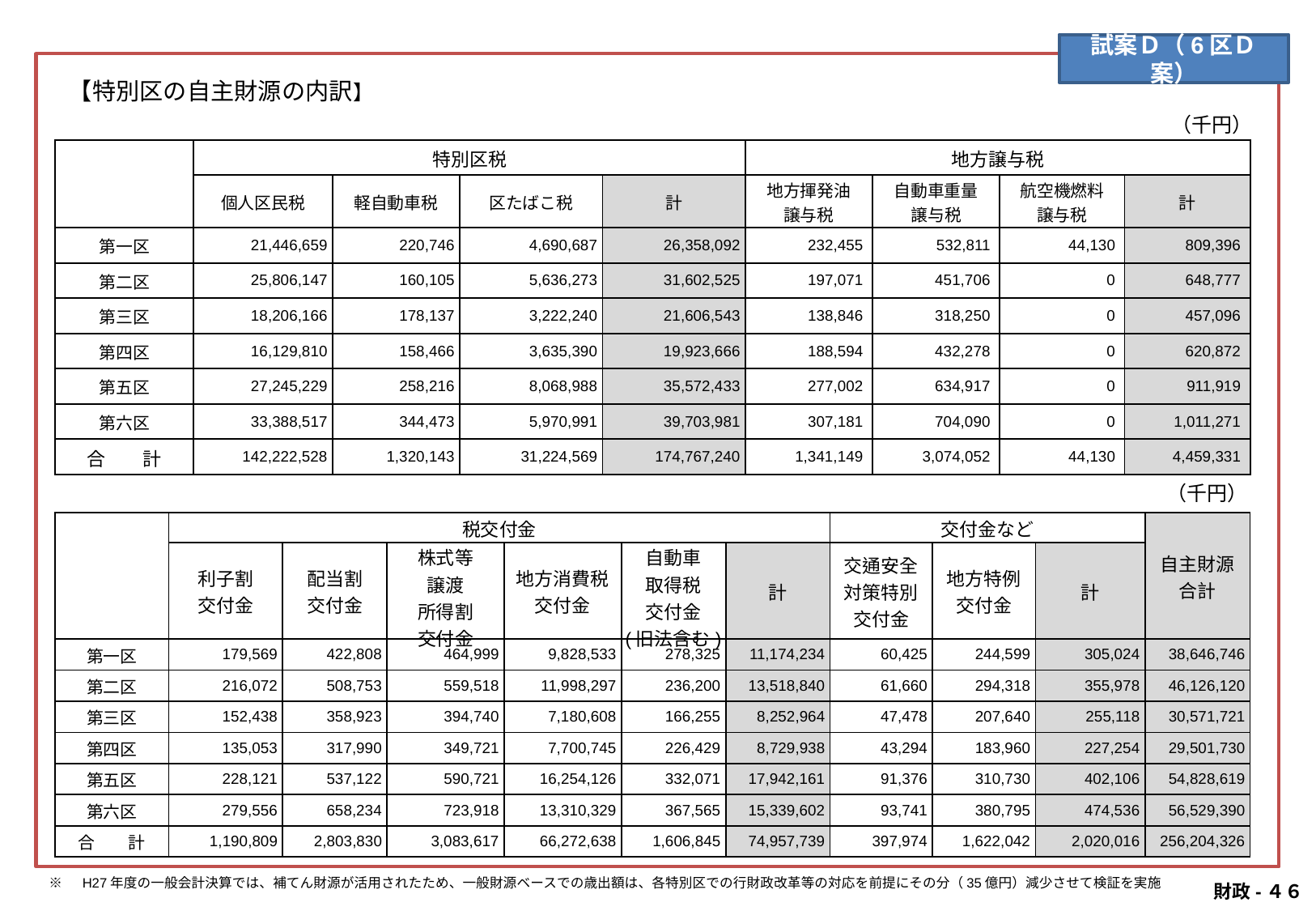

#
試案Ｄ（6区Ｄ案）

【特別区の自主財源の内訳】
（千円）
|  | 特別区税 |  |  |  | 地方譲与税 |  |  |  |
| --- | --- | --- | --- | --- | --- | --- | --- | --- |
|  | 個人区民税 | 軽自動車税 | 区たばこ税 | 計 | 地方揮発油 譲与税 | 自動車重量 譲与税 | 航空機燃料 譲与税 | 計 |
| 第一区 | 21,446,659 | 220,746 | 4,690,687 | 26,358,092 | 232,455 | 532,811 | 44,130 | 809,396 |
| 第二区 | 25,806,147 | 160,105 | 5,636,273 | 31,602,525 | 197,071 | 451,706 | 0 | 648,777 |
| 第三区 | 18,206,166 | 178,137 | 3,222,240 | 21,606,543 | 138,846 | 318,250 | 0 | 457,096 |
| 第四区 | 16,129,810 | 158,466 | 3,635,390 | 19,923,666 | 188,594 | 432,278 | 0 | 620,872 |
| 第五区 | 27,245,229 | 258,216 | 8,068,988 | 35,572,433 | 277,002 | 634,917 | 0 | 911,919 |
| 第六区 | 33,388,517 | 344,473 | 5,970,991 | 39,703,981 | 307,181 | 704,090 | 0 | 1,011,271 |
| 合　　計 | 142,222,528 | 1,320,143 | 31,224,569 | 174,767,240 | 1,341,149 | 3,074,052 | 44,130 | 4,459,331 |
（千円）
|  | 税交付金 |  |  |  |  |  | 交付金など |  |  | 自主財源 合計 |
| --- | --- | --- | --- | --- | --- | --- | --- | --- | --- | --- |
|  | 利子割 交付金 | 配当割 交付金 | 株式等 譲渡 所得割 交付金 | 地方消費税 交付金 | 自動車 取得税 交付金 (旧法含む) | 計 | 交通安全 対策特別 交付金 | 地方特例 交付金 | 計 |  |
| 第一区 | 179,569 | 422,808 | 464,999 | 9,828,533 | 278,325 | 11,174,234 | 60,425 | 244,599 | 305,024 | 38,646,746 |
| 第二区 | 216,072 | 508,753 | 559,518 | 11,998,297 | 236,200 | 13,518,840 | 61,660 | 294,318 | 355,978 | 46,126,120 |
| 第三区 | 152,438 | 358,923 | 394,740 | 7,180,608 | 166,255 | 8,252,964 | 47,478 | 207,640 | 255,118 | 30,571,721 |
| 第四区 | 135,053 | 317,990 | 349,721 | 7,700,745 | 226,429 | 8,729,938 | 43,294 | 183,960 | 227,254 | 29,501,730 |
| 第五区 | 228,121 | 537,122 | 590,721 | 16,254,126 | 332,071 | 17,942,161 | 91,376 | 310,730 | 402,106 | 54,828,619 |
| 第六区 | 279,556 | 658,234 | 723,918 | 13,310,329 | 367,565 | 15,339,602 | 93,741 | 380,795 | 474,536 | 56,529,390 |
| 合　　計 | 1,190,809 | 2,803,830 | 3,083,617 | 66,272,638 | 1,606,845 | 74,957,739 | 397,974 | 1,622,042 | 2,020,016 | 256,204,326 |
※　H27年度の一般会計決算では、補てん財源が活用されたため、一般財源ベースでの歳出額は、各特別区での行財政改革等の対応を前提にその分（35億円）減少させて検証を実施
 財政-４６